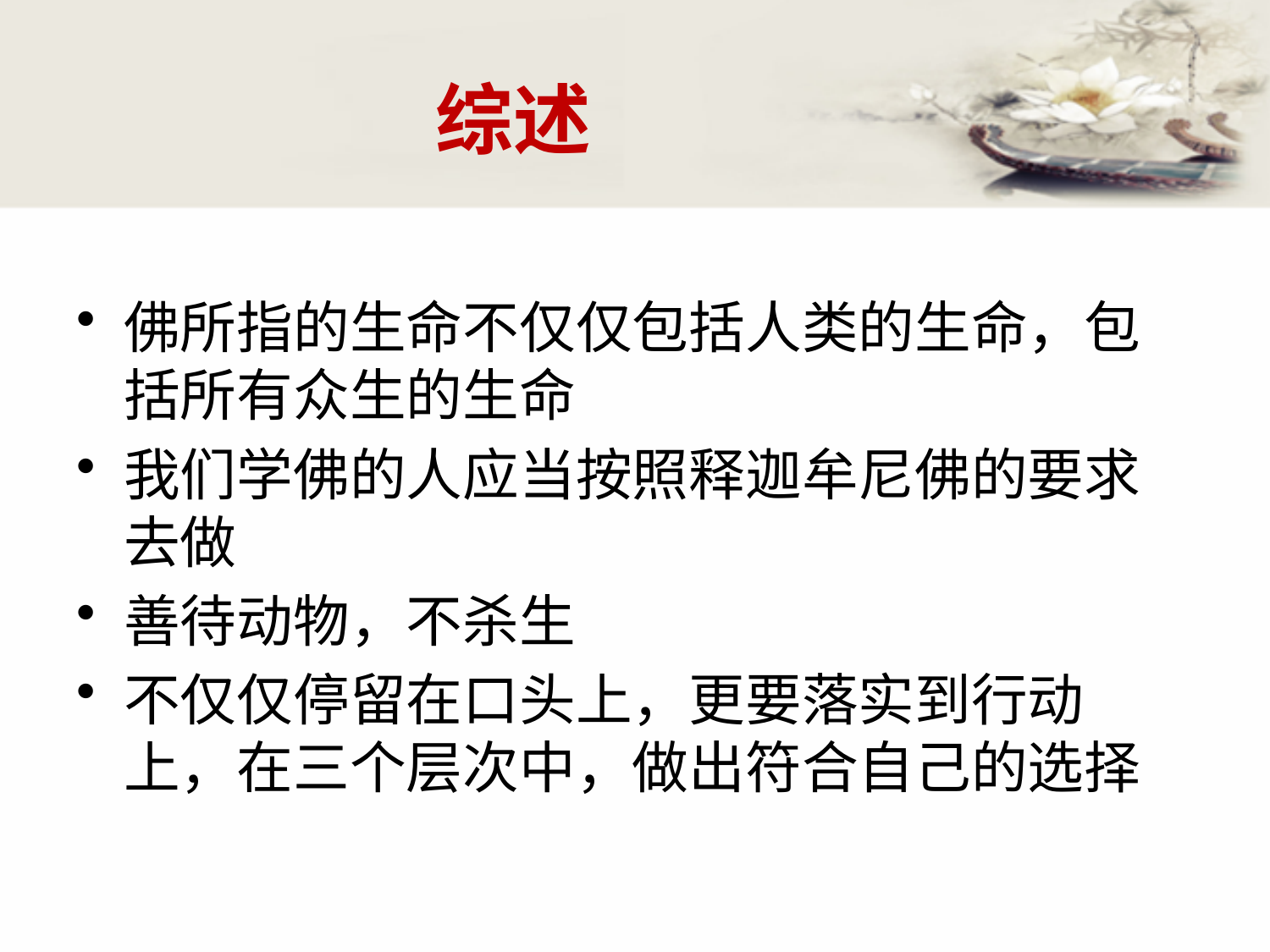

# 综述
佛所指的生命不仅仅包括人类的生命，包括所有众生的生命
我们学佛的人应当按照释迦牟尼佛的要求去做
善待动物，不杀生
不仅仅停留在口头上，更要落实到行动上，在三个层次中，做出符合自己的选择